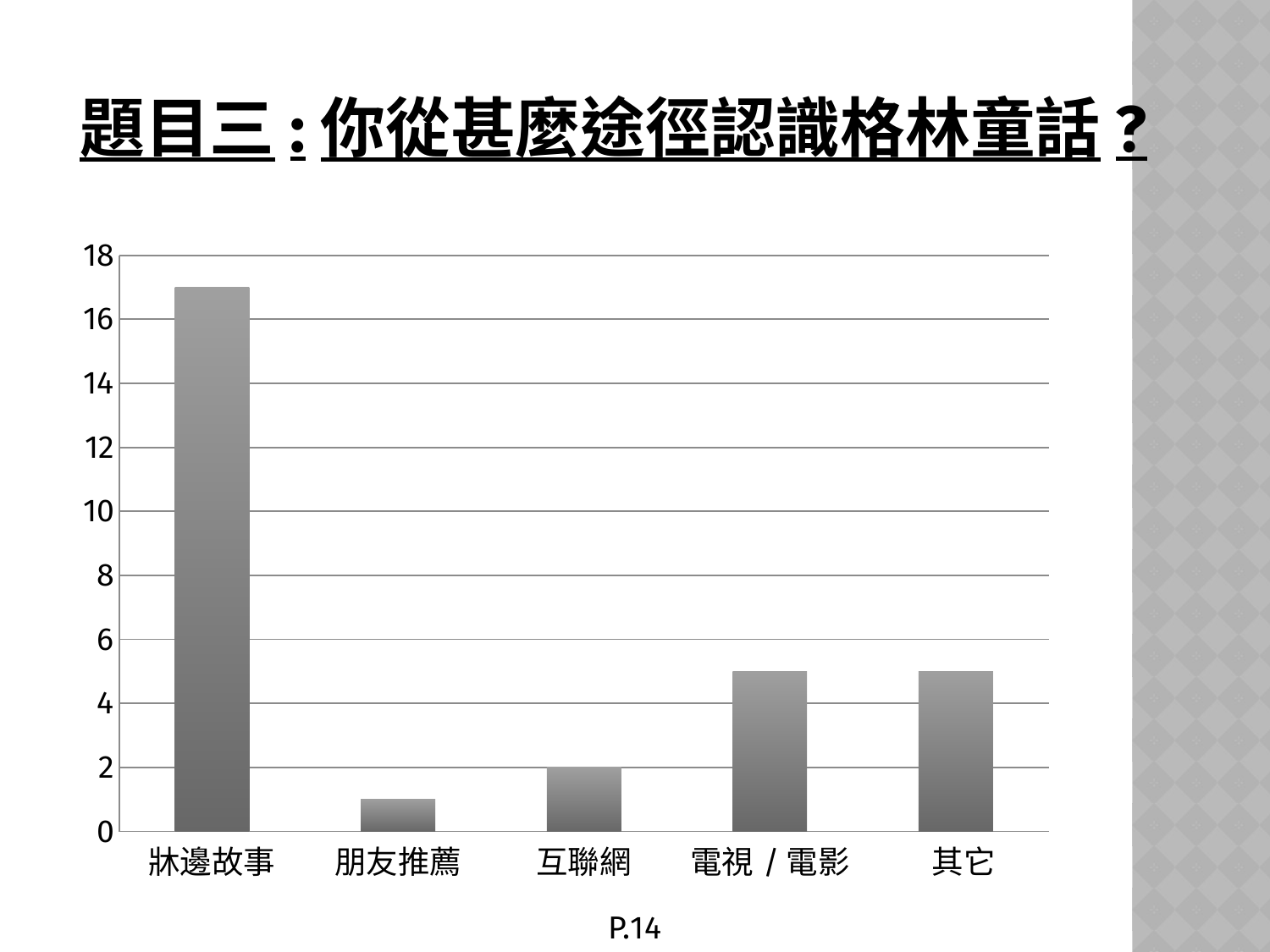

# 題目三:你從甚麼途徑認識格林童話?

### Chart

| Category | 人 |
|---|---|
| 牀邊故事 | 17.0 |
| 朋友推薦 | 1.0 |
| 互聯網 | 2.0 |
| 電視/電影 | 5.0 |
|  其它 | 5.0 |
P.14